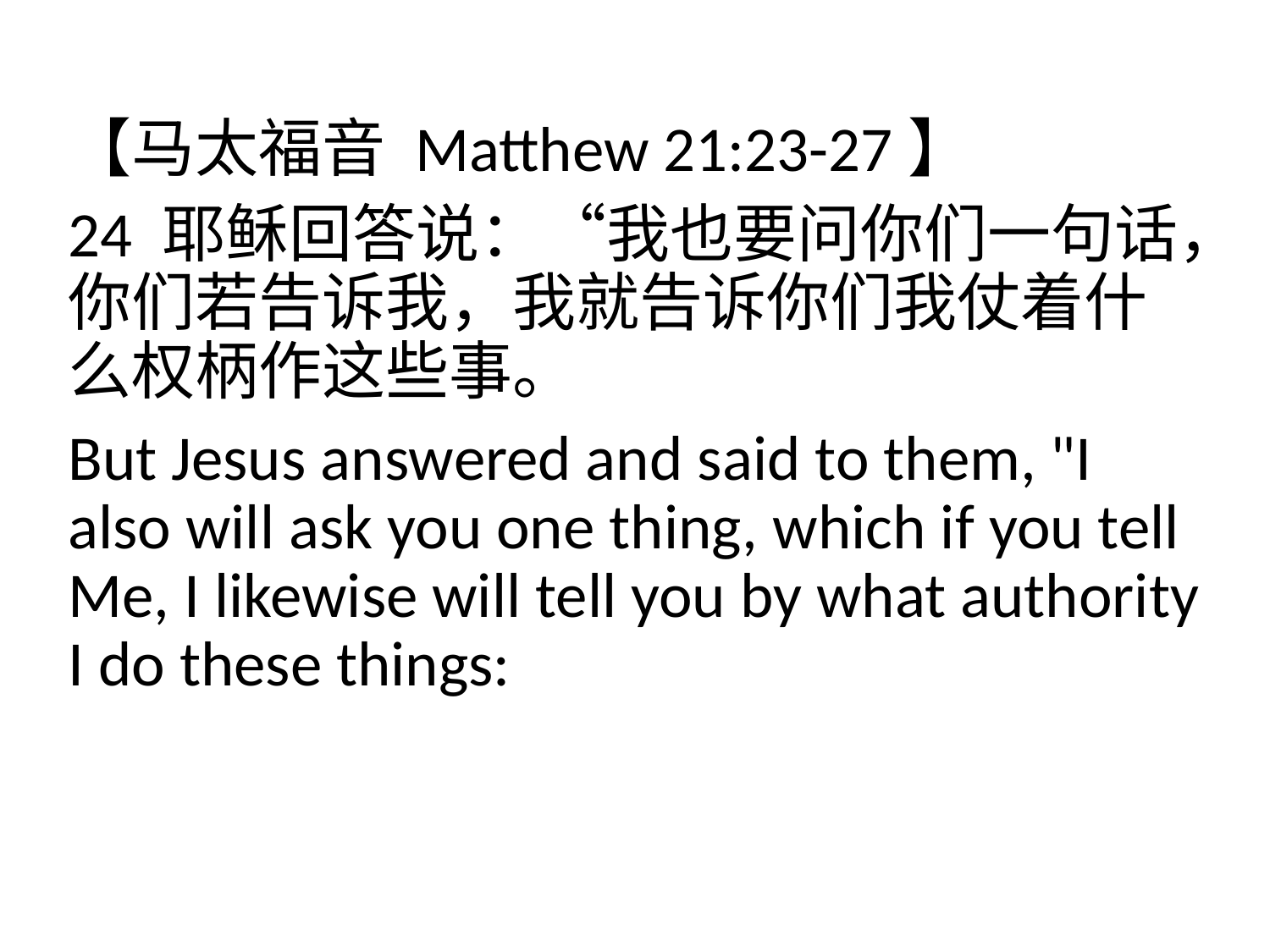

【马太福音 Matthew 21:23-27】
24 耶稣回答说：“我也要问你们一句话，你们若告诉我，我就告诉你们我仗着什么权柄作这些事。
But Jesus answered and said to them, "I also will ask you one thing, which if you tell Me, I likewise will tell you by what authority I do these things: